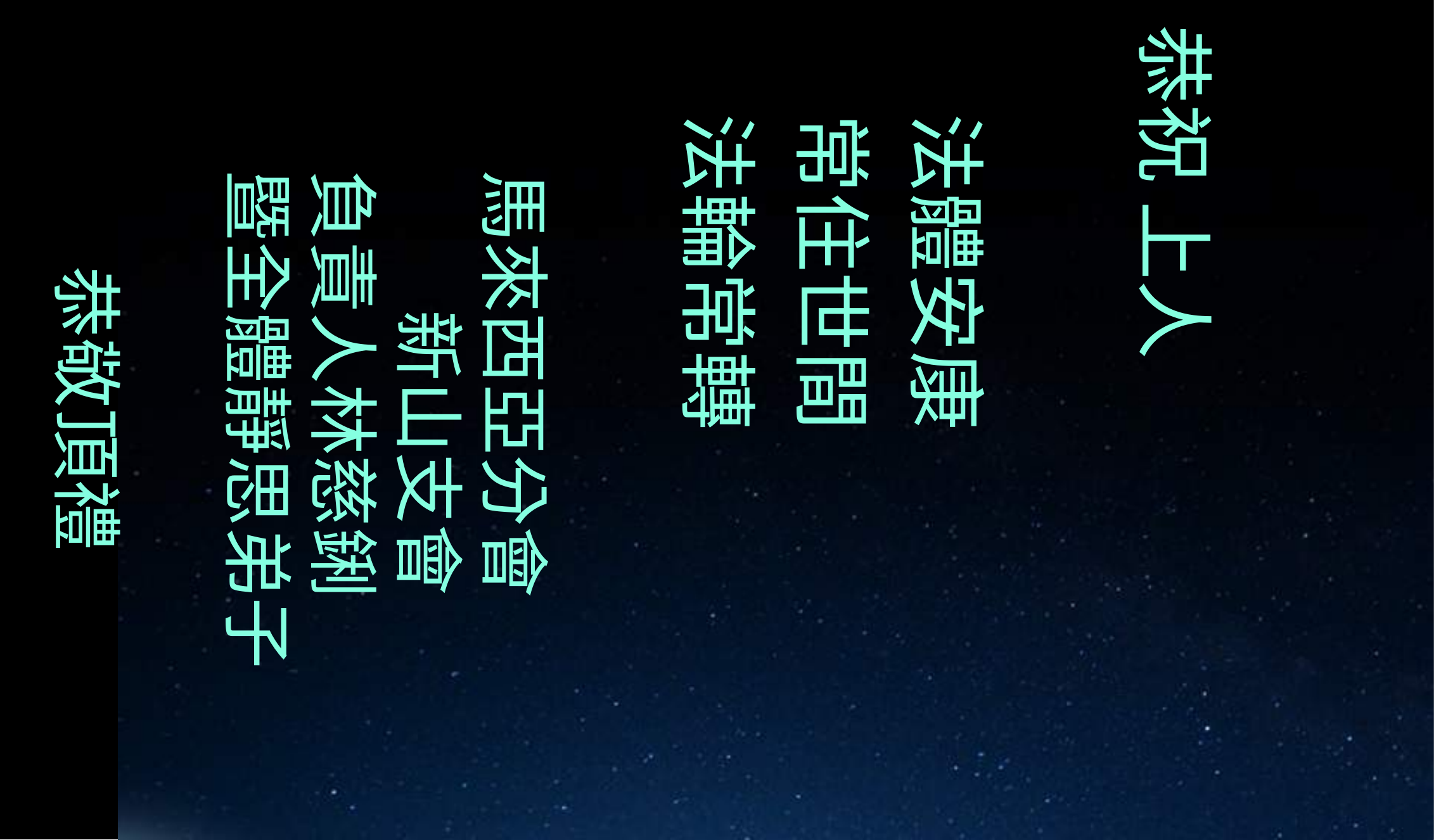

恭祝 上人
     法體安康
     常住世間
     法輪常轉
        馬來西亞分會
　　　　新山支會
        負責人林慈鋓
        暨全體靜思弟子
              恭敬頂禮